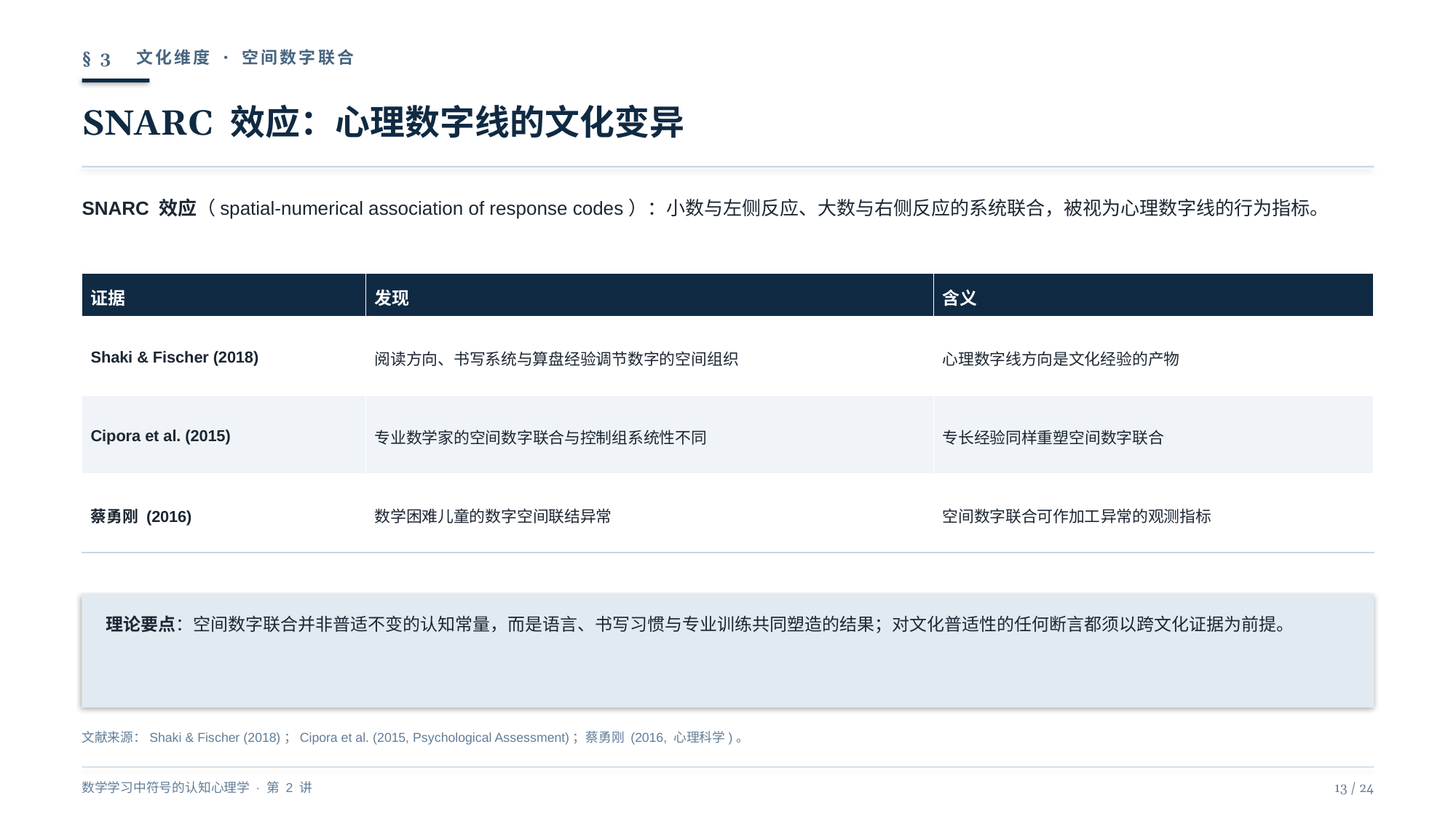

§ 3　文化维度 · 空间数字联合

SNARC 效应：心理数字线的文化变异

SNARC 效应（spatial-numerical association of response codes）：小数与左侧反应、大数与右侧反应的系统联合，被视为心理数字线的行为指标。
| 证据 | 发现 | 含义 |
| --- | --- | --- |
| Shaki & Fischer (2018) | 阅读方向、书写系统与算盘经验调节数字的空间组织 | 心理数字线方向是文化经验的产物 |
| Cipora et al. (2015) | 专业数学家的空间数字联合与控制组系统性不同 | 专长经验同样重塑空间数字联合 |
| 蔡勇刚 (2016) | 数学困难儿童的数字空间联结异常 | 空间数字联合可作加工异常的观测指标 |

理论要点：空间数字联合并非普适不变的认知常量，而是语言、书写习惯与专业训练共同塑造的结果；对文化普适性的任何断言都须以跨文化证据为前提。
文献来源：Shaki & Fischer (2018)；Cipora et al. (2015, Psychological Assessment)；蔡勇刚 (2016, 心理科学)。

数学学习中符号的认知心理学 · 第 2 讲
13 / 24